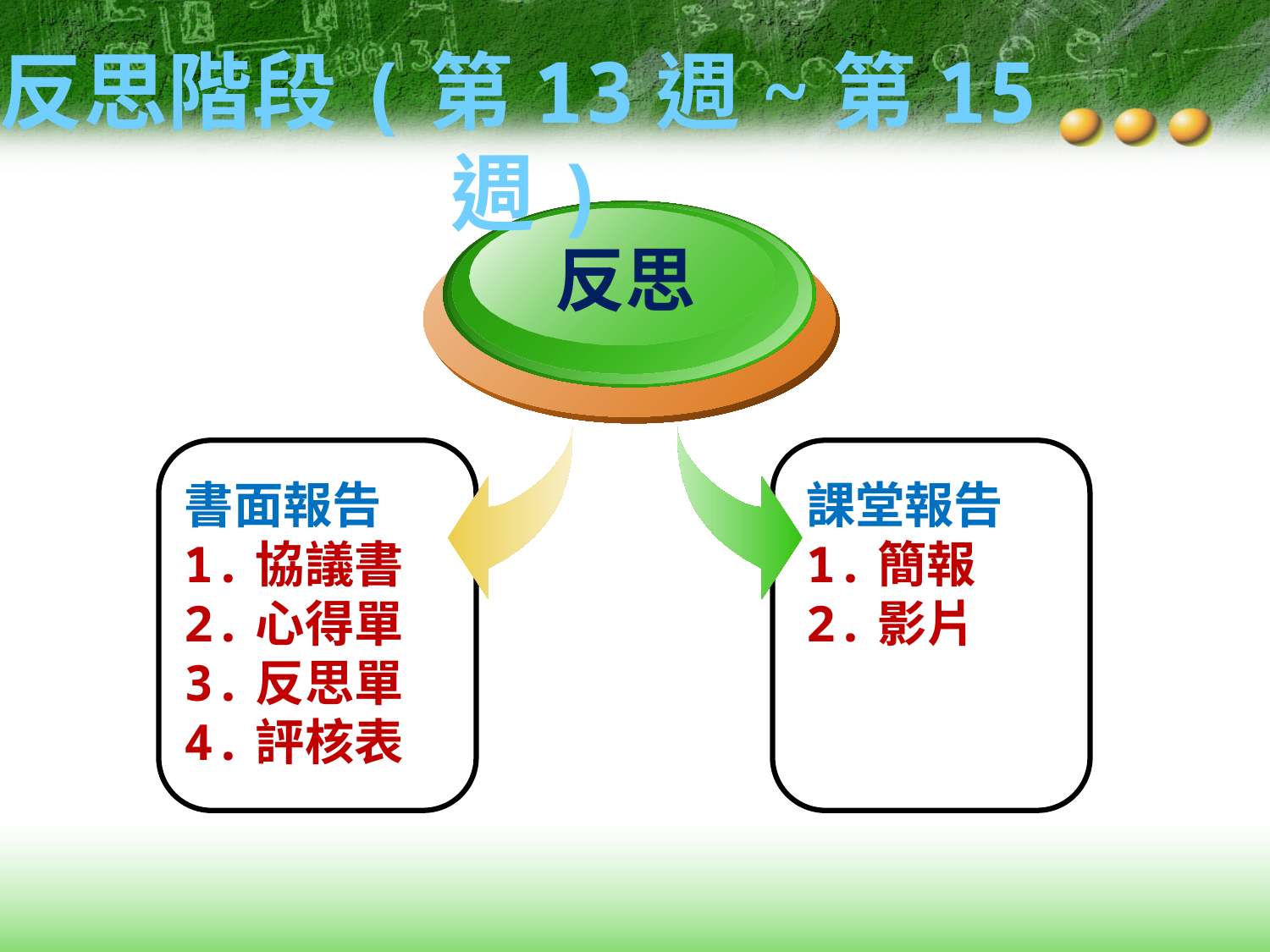

反思階段(第13週~第15週)

反思

課堂報告
1.簡報
2.影片

書面報告
1.協議書
2.心得單
3.反思單
4.評核表